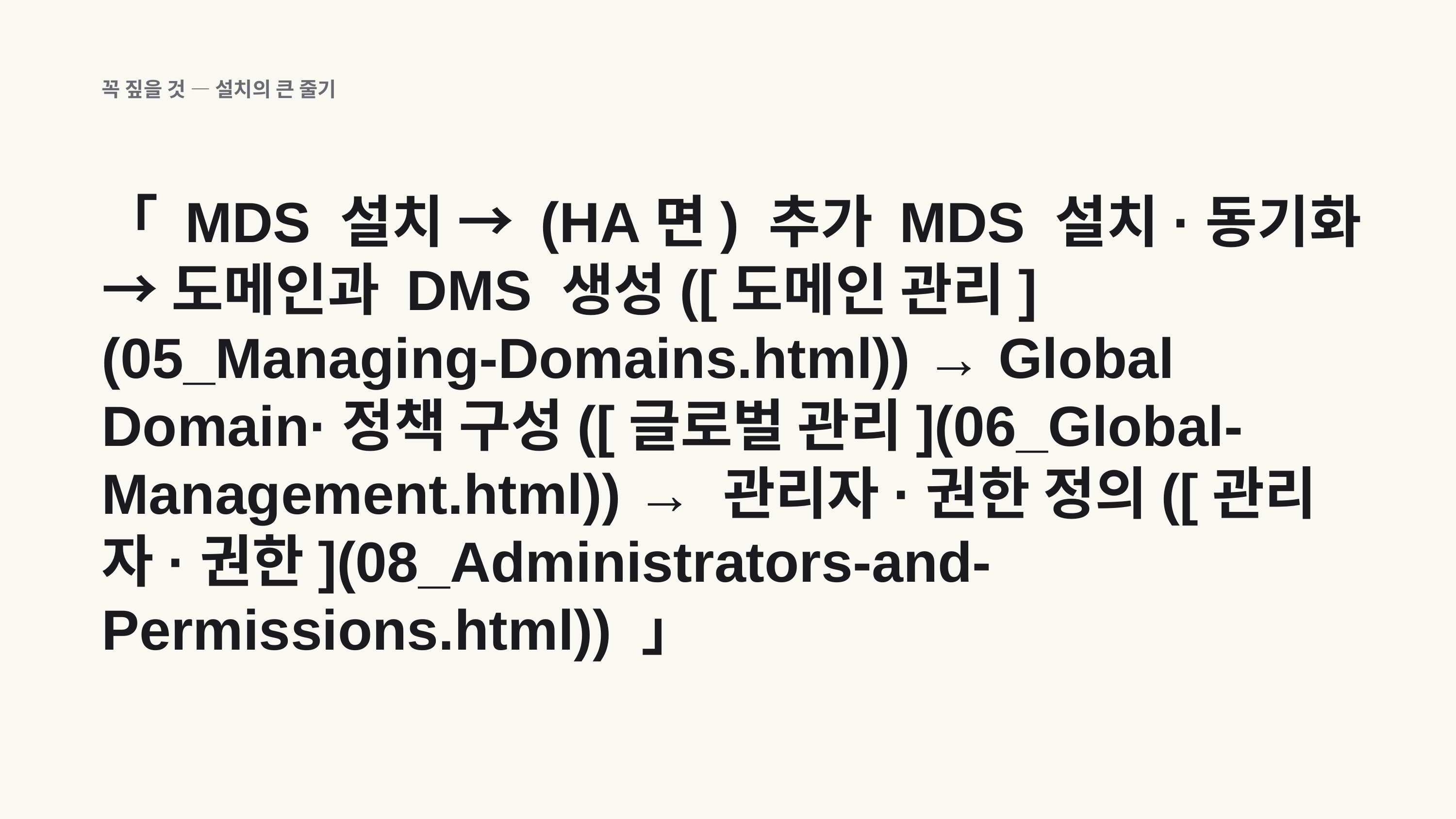

꼭 짚을 것 — 설치의 큰 줄기
「 MDS 설치 → (HA면) 추가 MDS 설치·동기화 → 도메인과 DMS 생성([도메인 관리](05_Managing-Domains.html)) → Global Domain·정책 구성([글로벌 관리](06_Global-Management.html)) → 관리자·권한 정의([관리자·권한](08_Administrators-and-Permissions.html)) 」